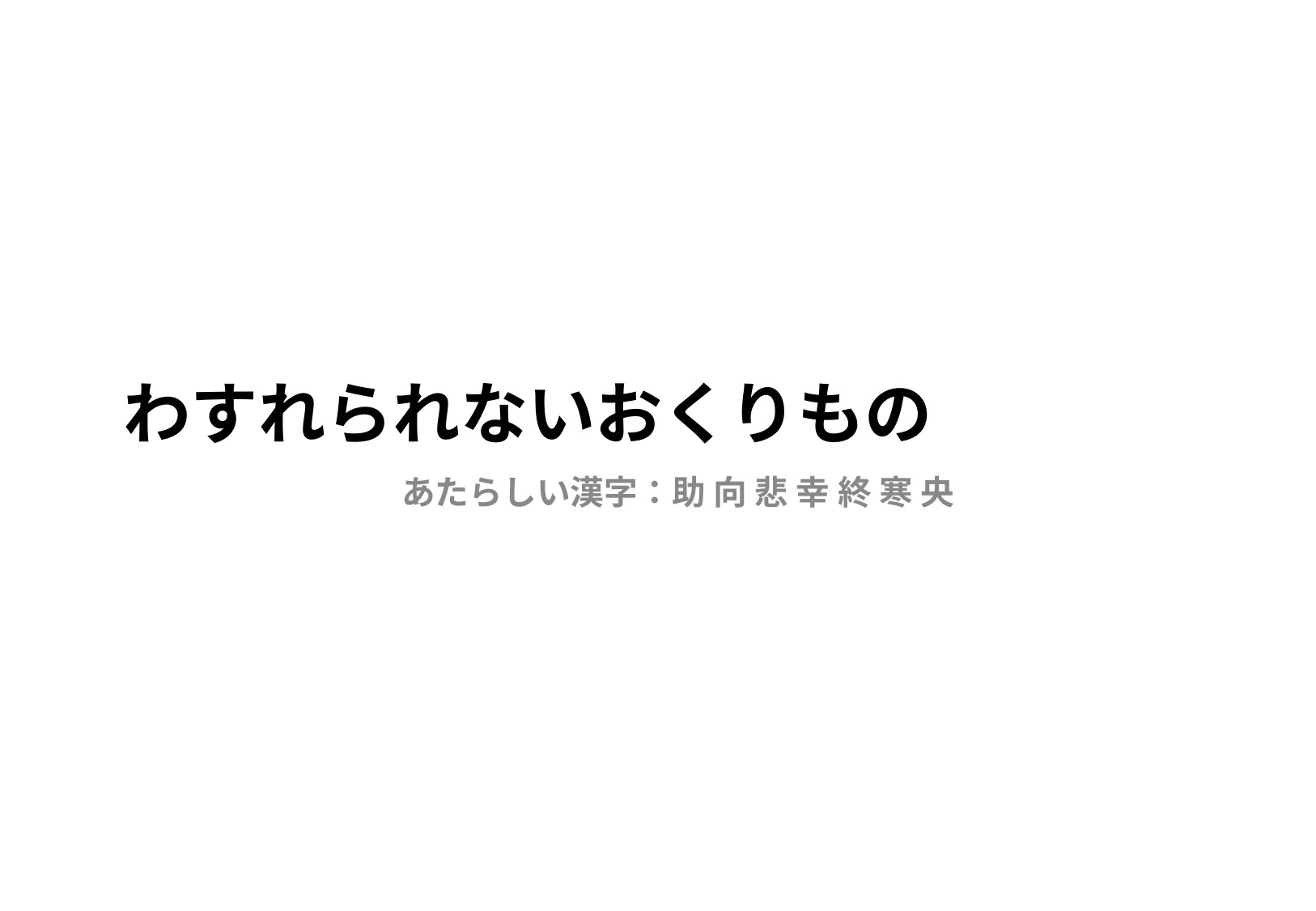

# わすれられないおくりもの
あたらしい漢字：助 向 悲 幸 終 寒 央